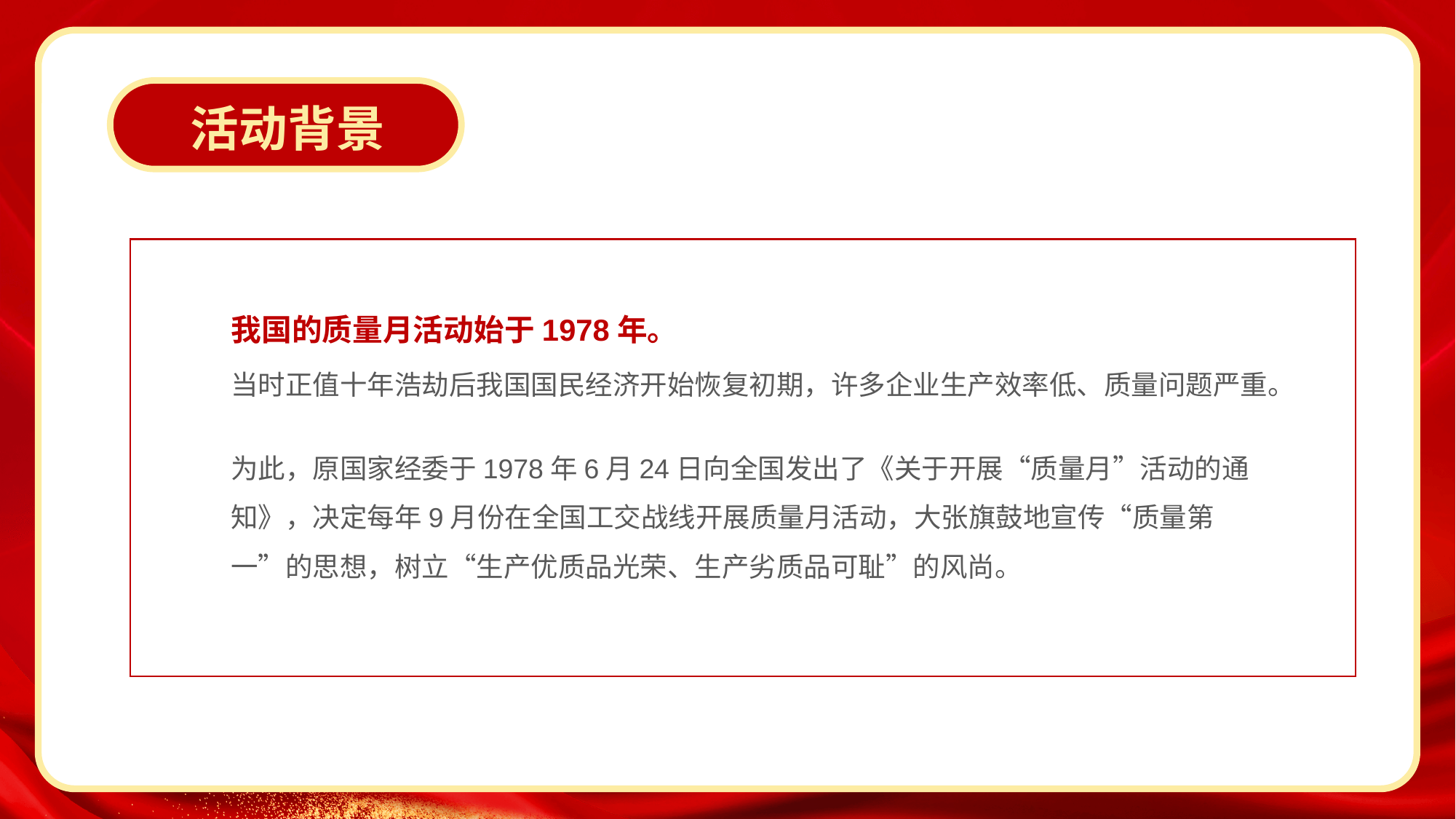

活动背景

我国的质量月活动始于1978年。
当时正值十年浩劫后我国国民经济开始恢复初期，许多企业生产效率低、质量问题严重。
为此，原国家经委于1978年6月24日向全国发出了《关于开展“质量月”活动的通知》，决定每年9月份在全国工交战线开展质量月活动，大张旗鼓地宣传“质量第一”的思想，树立“生产优质品光荣、生产劣质品可耻”的风尚。